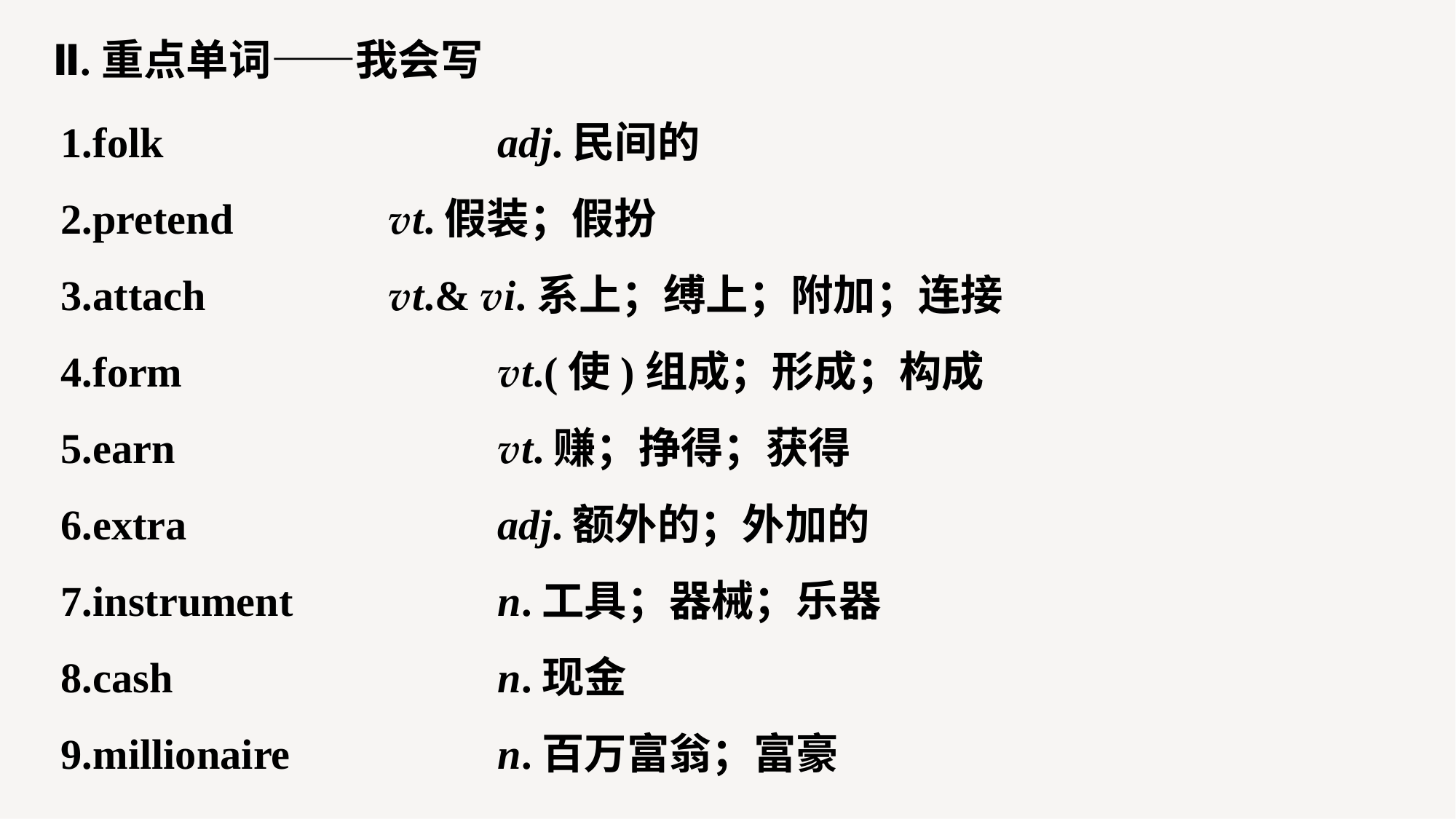

Ⅱ.重点单词——我会写
1.folk 			adj.民间的
2.pretend 		vt.假装；假扮
3.attach 		vt.& vi.系上；缚上；附加；连接
4.form 			vt.(使)组成；形成；构成
5.earn 			vt.赚；挣得；获得
6.extra 			adj.额外的；外加的
7.instrument 		n.工具；器械；乐器
8.cash 			n.现金
9.millionaire 		n.百万富翁；富豪